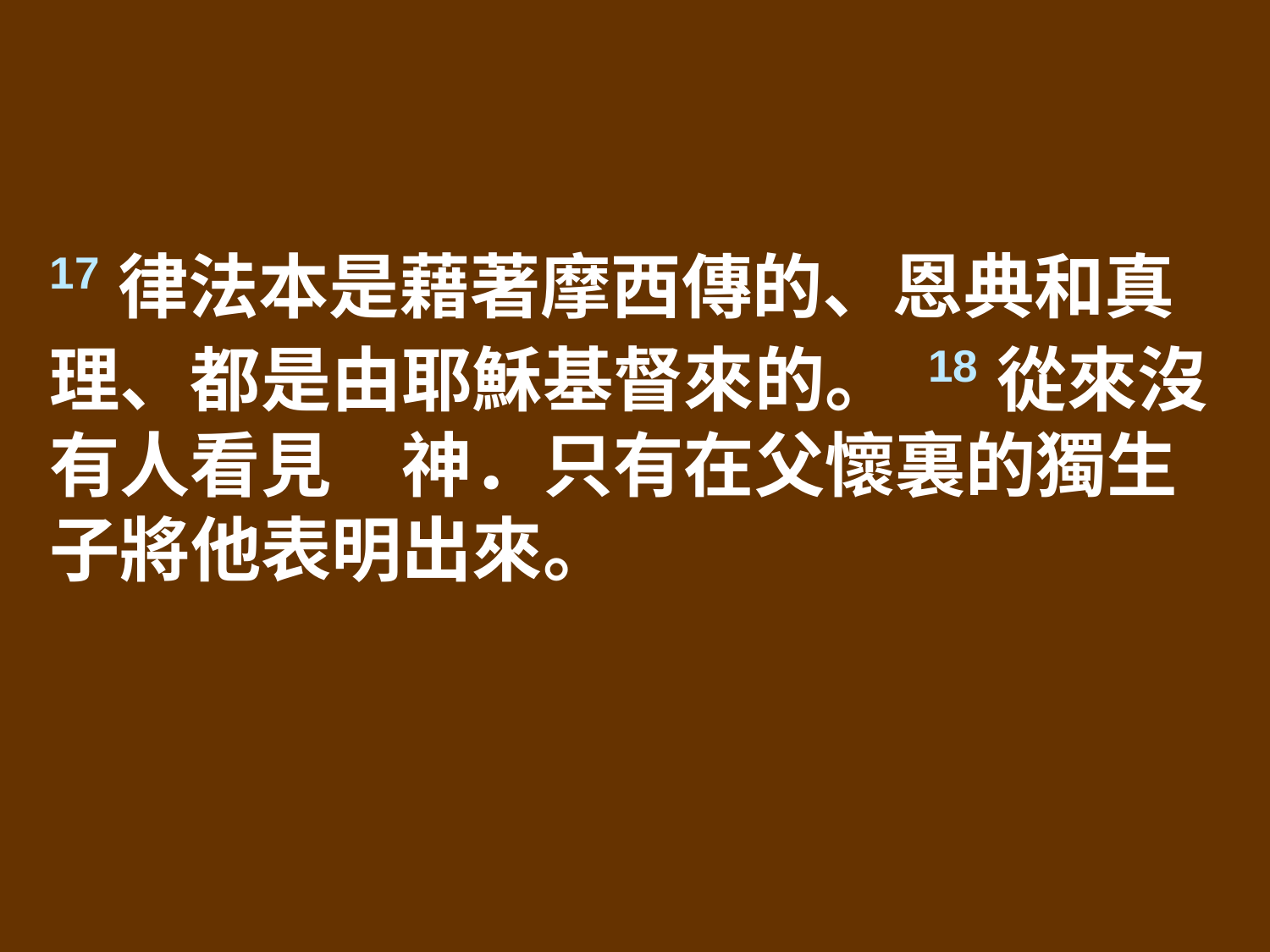

17律法本是藉著摩西傳的、恩典和真理、都是由耶穌基督來的。 18從來沒有人看見　神．只有在父懷裏的獨生子將他表明出來。